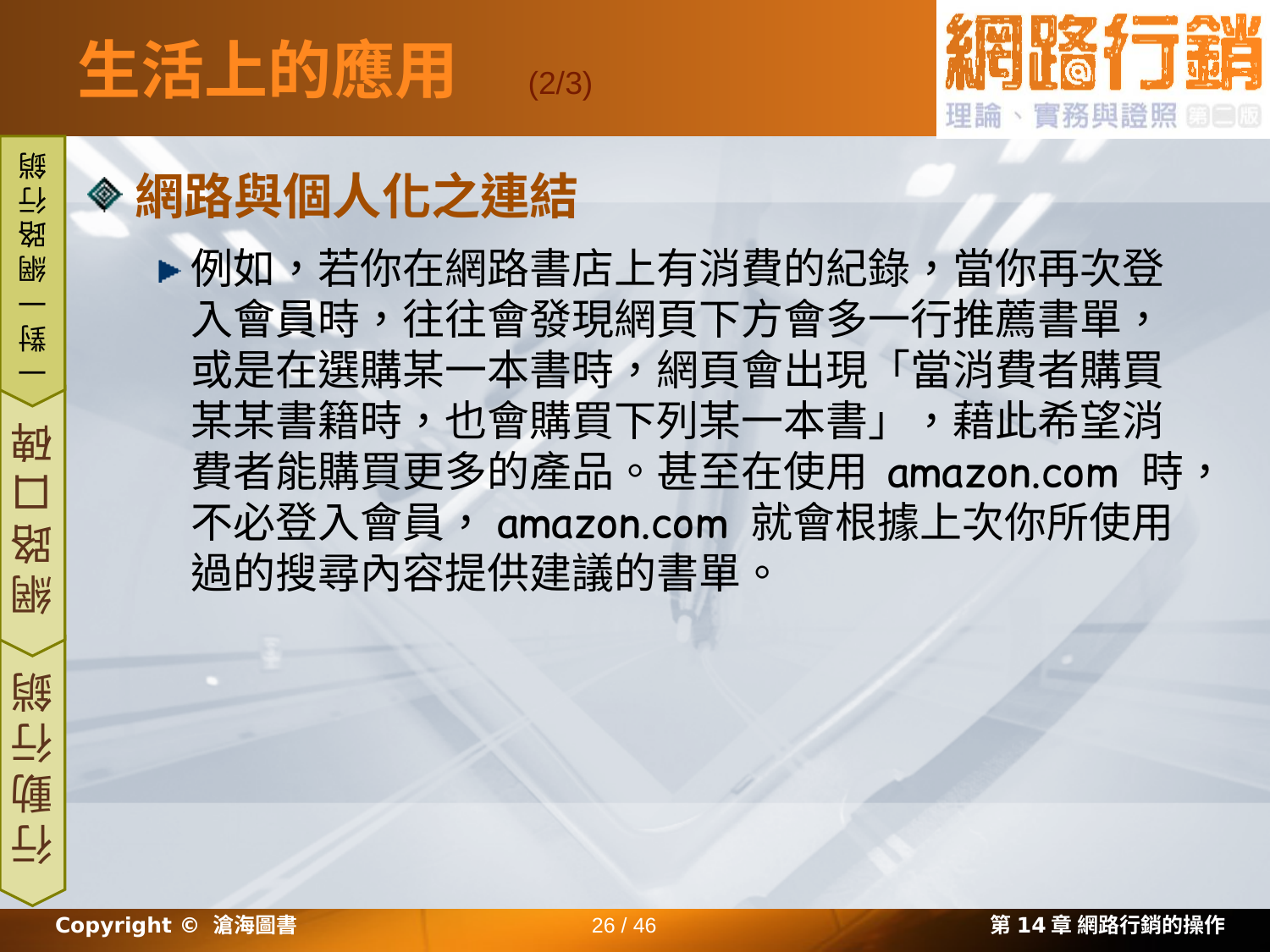

# 生活上的應用
(2/3)
網路與個人化之連結
例如，若你在網路書店上有消費的紀錄，當你再次登入會員時，往往會發現網頁下方會多一行推薦書單，或是在選購某一本書時，網頁會出現「當消費者購買某某書籍時，也會購買下列某一本書」，藉此希望消費者能購買更多的產品。甚至在使用 amazon.com 時，不必登入會員，amazon.com 就會根據上次你所使用過的搜尋內容提供建議的書單。
一對一網路行銷
網路口碑
行動行銷
Copyright © 滄海圖書
26 / 46
第14章 網路行銷的操作